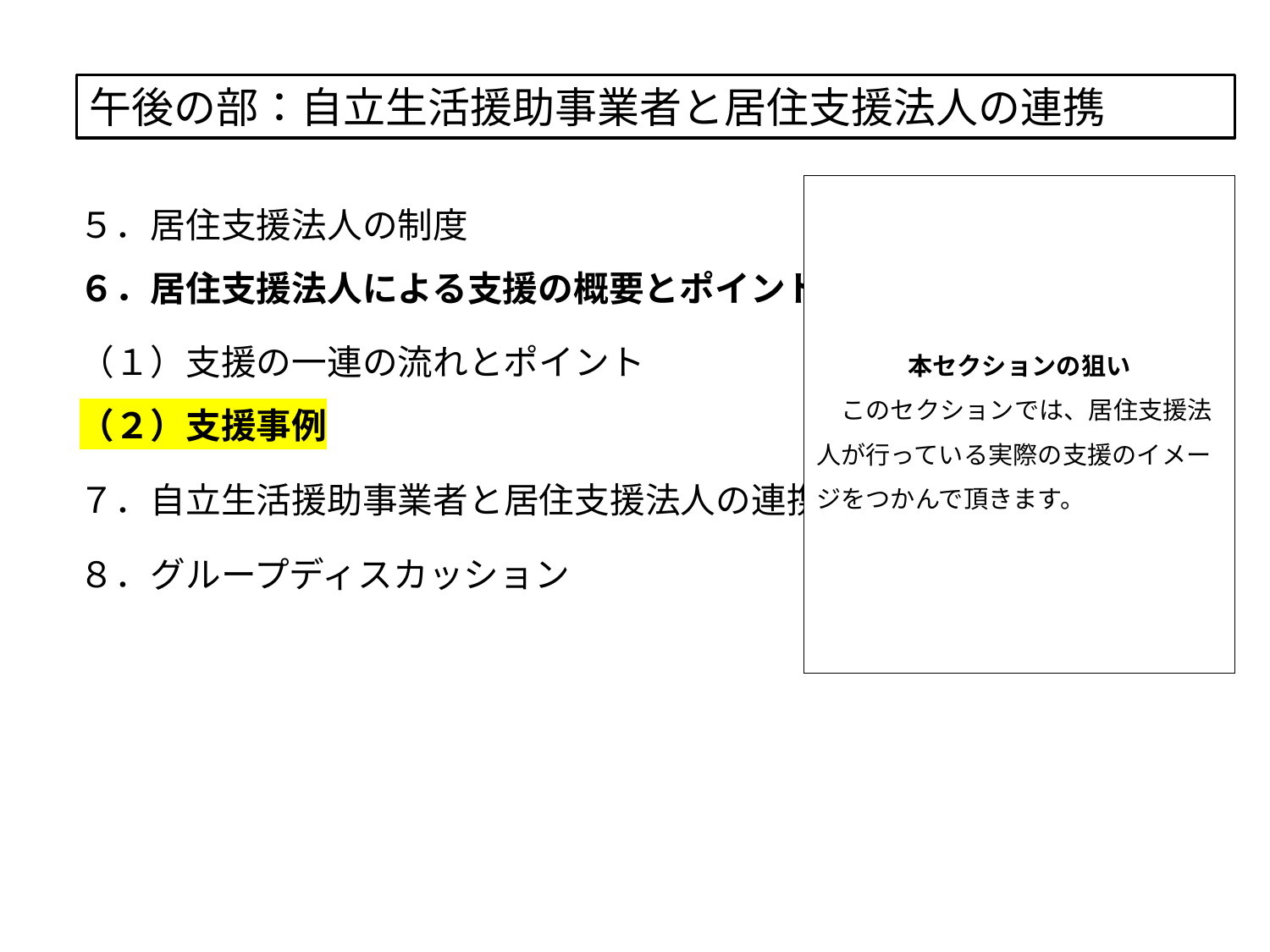

午後の部：自立生活援助事業者と居住支援法人の連携
５．居住支援法人の制度
６．居住支援法人による支援の概要とポイント
（１）支援の一連の流れとポイント
（２）支援事例
７．自立生活援助事業者と居住支援法人の連携
８．グループディスカッション
本セクションの狙い
　このセクションでは、居住支援法人が行っている実際の支援のイメージをつかんで頂きます。